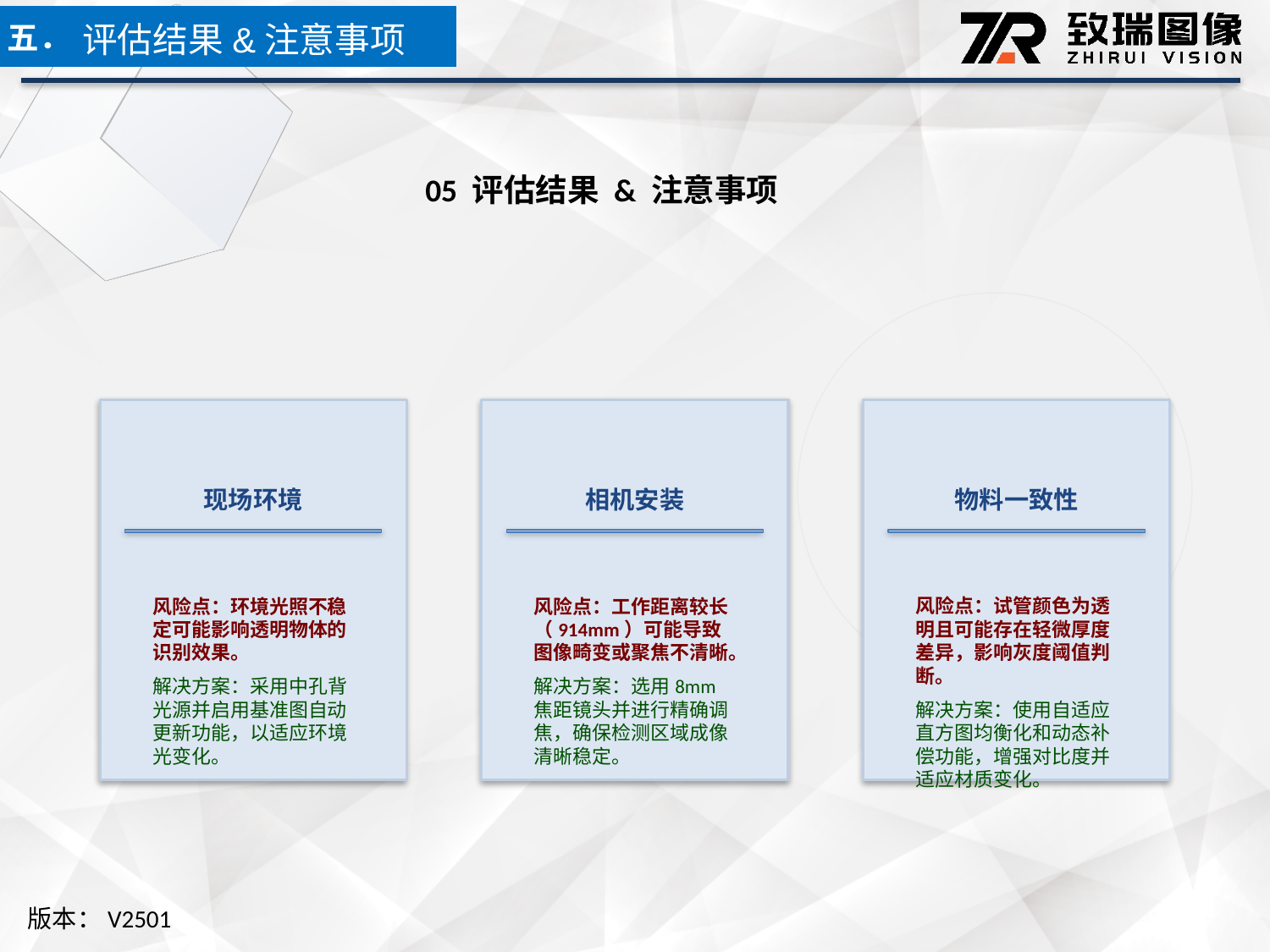

五．
评估结果&注意事项

05 评估结果 & 注意事项

现场环境

相机安装

物料一致性

风险点：环境光照不稳定可能影响透明物体的识别效果。
解决方案：采用中孔背光源并启用基准图自动更新功能，以适应环境光变化。

风险点：工作距离较长（914mm）可能导致图像畸变或聚焦不清晰。
解决方案：选用8mm焦距镜头并进行精确调焦，确保检测区域成像清晰稳定。

风险点：试管颜色为透明且可能存在轻微厚度差异，影响灰度阈值判断。
解决方案：使用自适应直方图均衡化和动态补偿功能，增强对比度并适应材质变化。